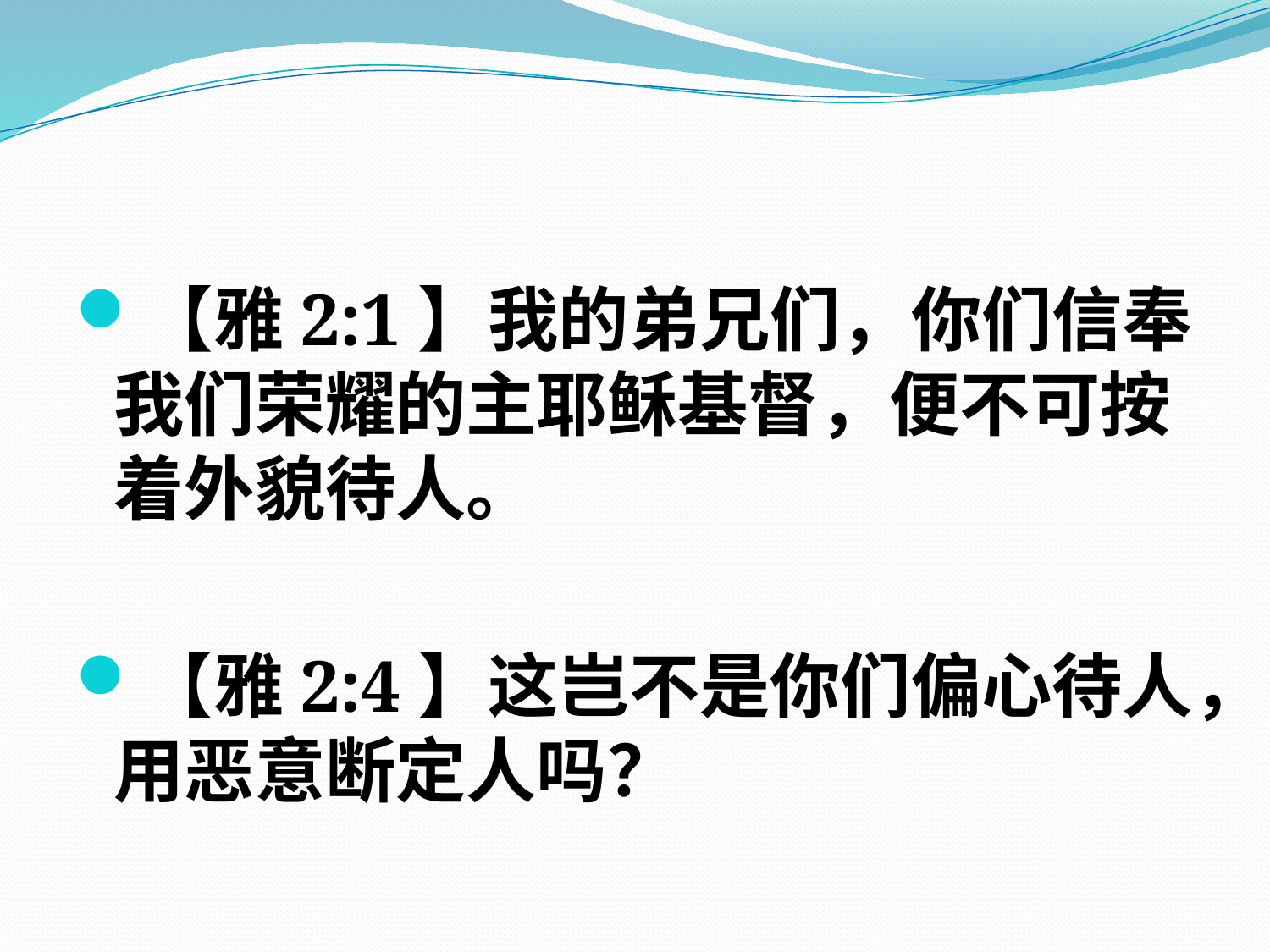

#
【雅2:1】我的弟兄们，你们信奉我们荣耀的主耶稣基督，便不可按着外貌待人。

【雅2:4】这岂不是你们偏心待人，用恶意断定人吗？